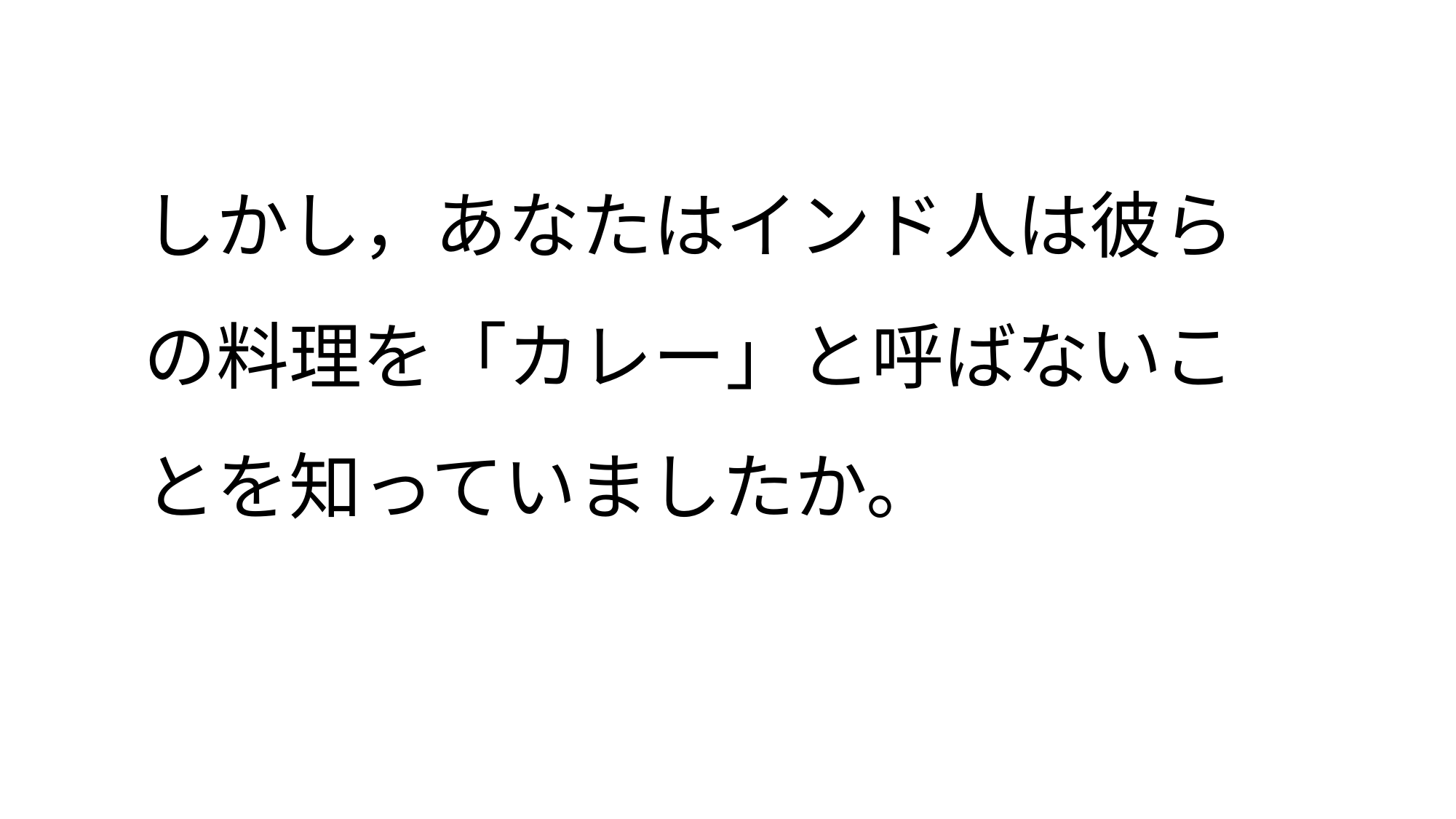

しかし，あなたはインド人は彼らの料理を「カレー」と呼ばないことを知っていましたか。